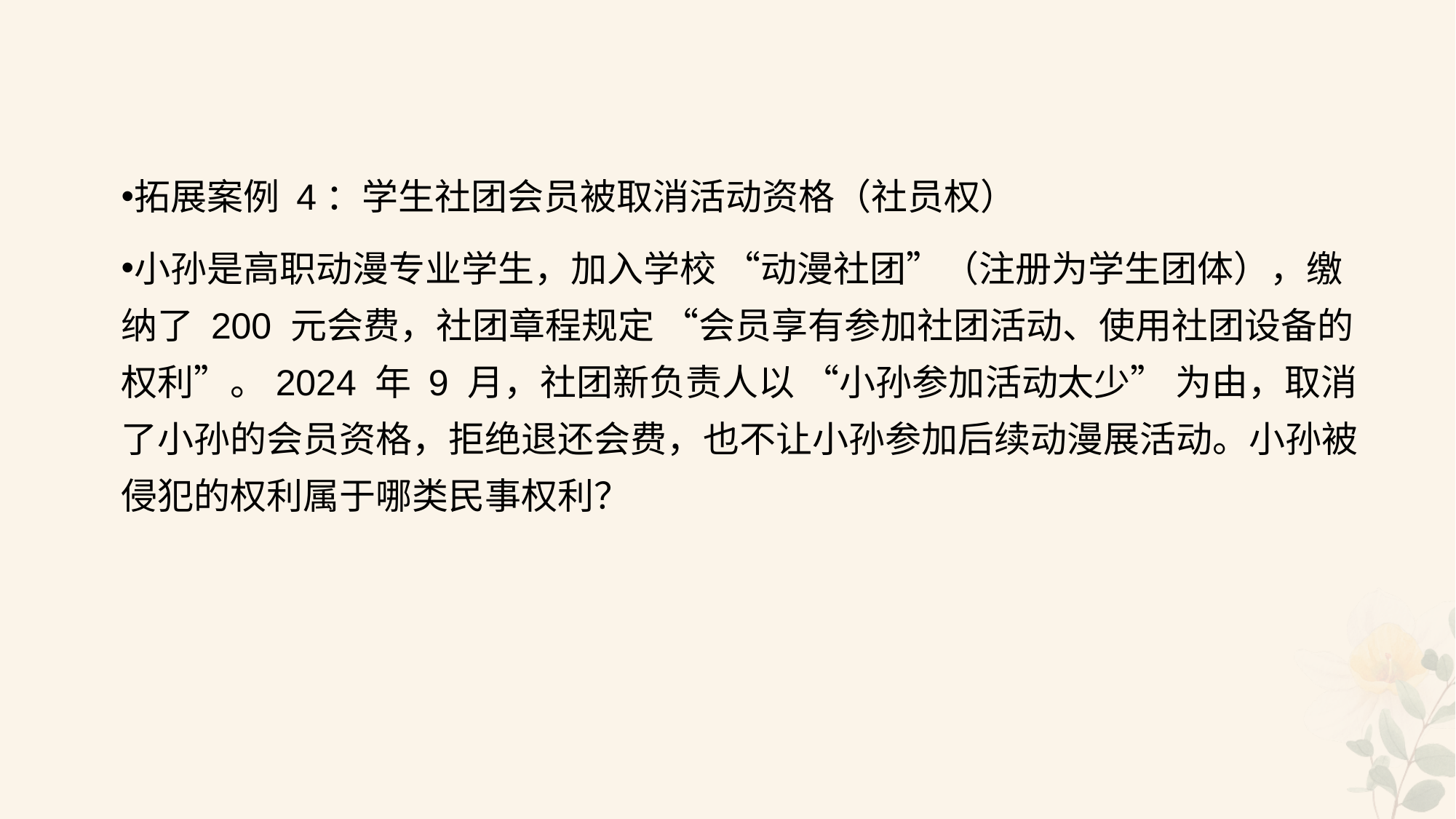

#
拓展案例 4：学生社团会员被取消活动资格（社员权）
小孙是高职动漫专业学生，加入学校 “动漫社团”（注册为学生团体），缴纳了 200 元会费，社团章程规定 “会员享有参加社团活动、使用社团设备的权利”。2024 年 9 月，社团新负责人以 “小孙参加活动太少” 为由，取消了小孙的会员资格，拒绝退还会费，也不让小孙参加后续动漫展活动。小孙被侵犯的权利属于哪类民事权利？